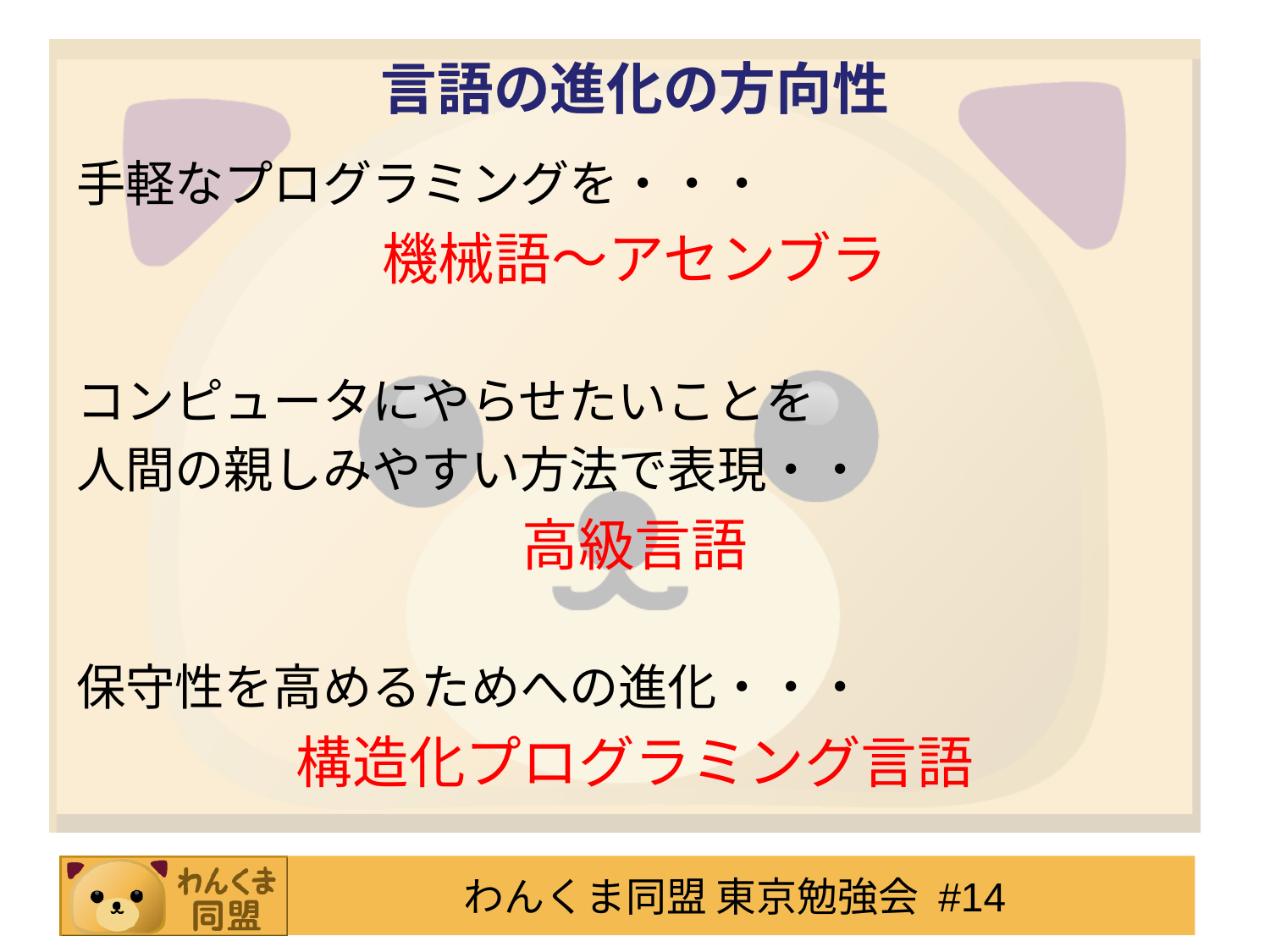

# 言語の進化の方向性
手軽なプログラミングを・・・
機械語～アセンブラ

コンピュータにやらせたいことを
人間の親しみやすい方法で表現・・
高級言語

保守性を高めるためへの進化・・・
構造化プログラミング言語